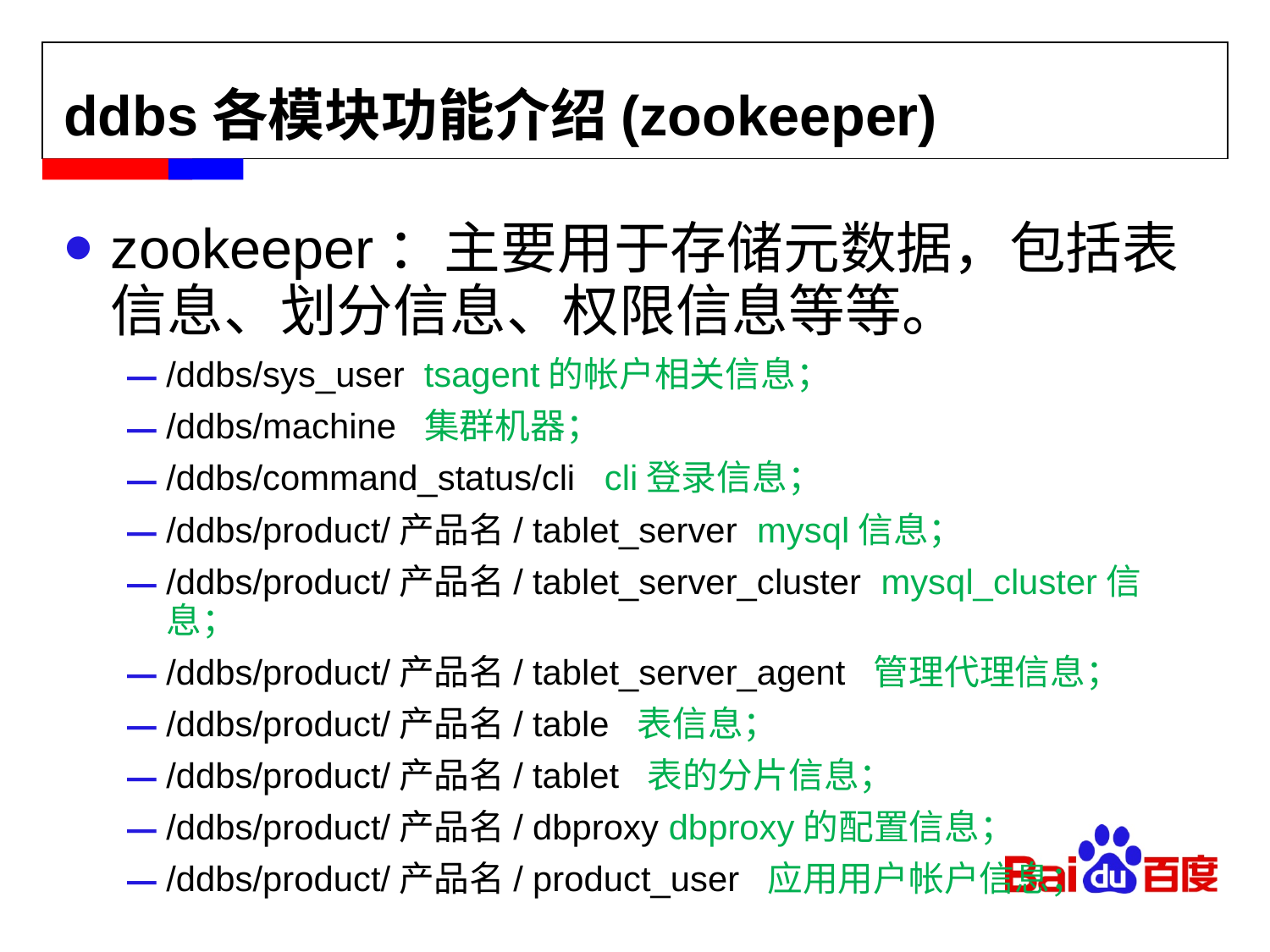

# ddbs各模块功能介绍(zookeeper)
zookeeper：主要用于存储元数据，包括表信息、划分信息、权限信息等等。
/ddbs/sys_user  tsagent的帐户相关信息；
/ddbs/machine  集群机器；
/ddbs/command_status/cli   cli登录信息；
/ddbs/product/产品名/ tablet_server  mysql信息；
/ddbs/product/产品名/ tablet_server_cluster  mysql_cluster信息；
/ddbs/product/产品名/ tablet_server_agent  管理代理信息；
/ddbs/product/产品名/ table  表信息；
/ddbs/product/产品名/ tablet  表的分片信息；
/ddbs/product/产品名/ dbproxy dbproxy的配置信息；
/ddbs/product/产品名/ product_user  应用用户帐户信息；